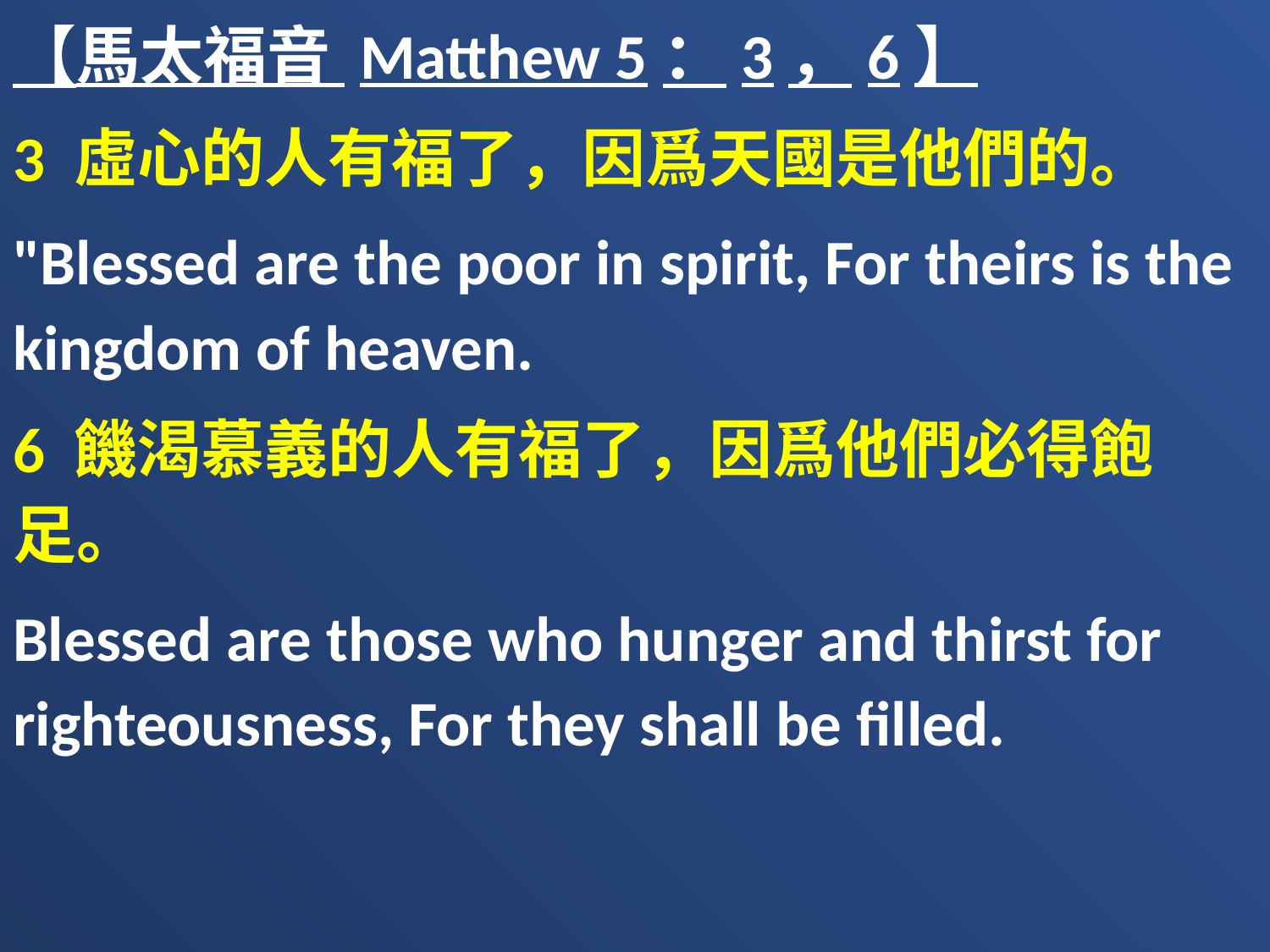

【馬太福音 Matthew 5：3，6】
3 虛心的人有福了，因爲天國是他們的。
"Blessed are the poor in spirit, For theirs is the kingdom of heaven.
6 饑渴慕義的人有福了，因爲他們必得飽足。
Blessed are those who hunger and thirst for righteousness, For they shall be filled.